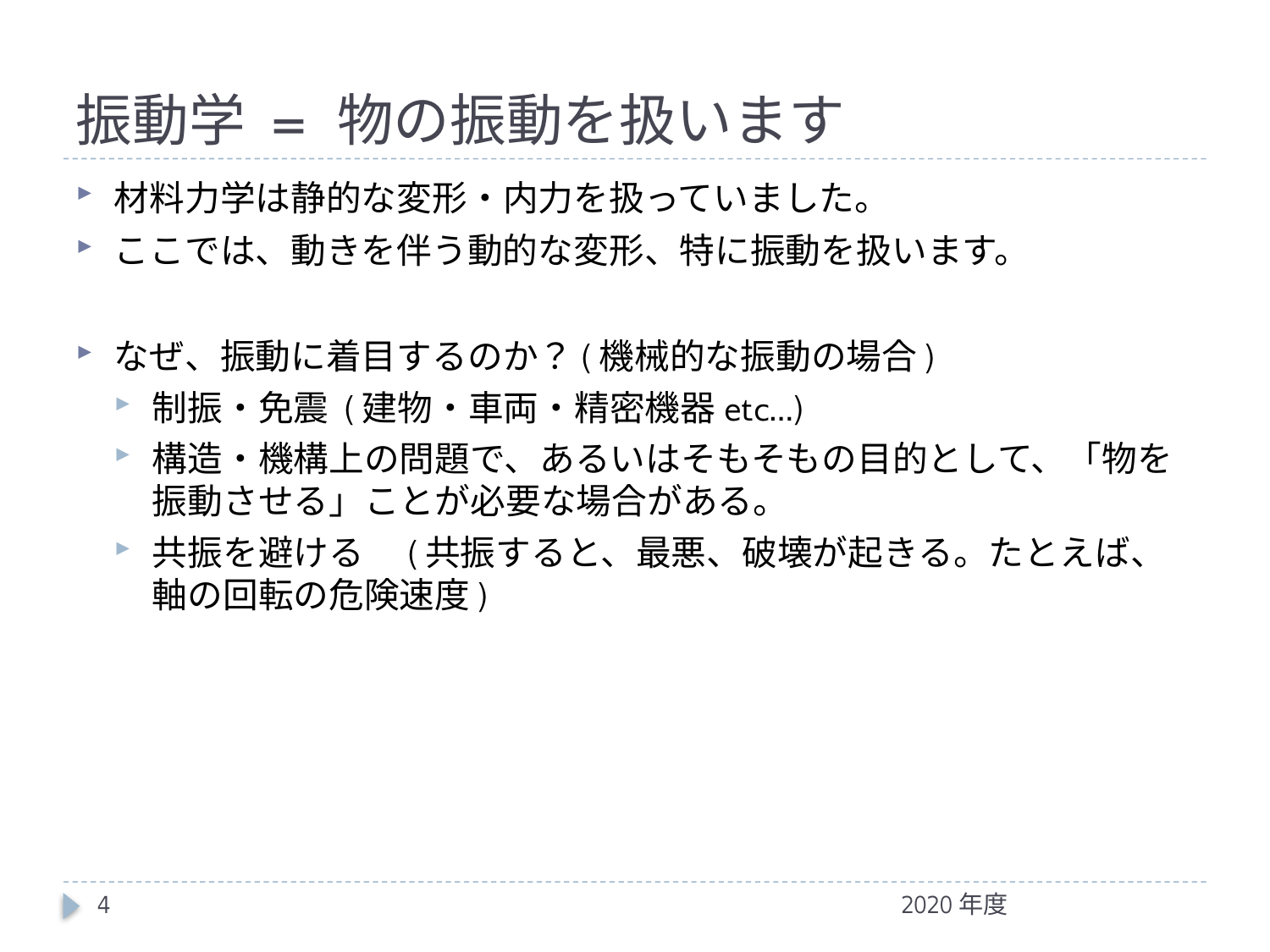

# 振動学 = 物の振動を扱います
材料力学は静的な変形・内力を扱っていました。
ここでは、動きを伴う動的な変形、特に振動を扱います。

なぜ、振動に着目するのか？(機械的な振動の場合)
制振・免震 (建物・車両・精密機器etc…)
構造・機構上の問題で、あるいはそもそもの目的として、「物を振動させる」ことが必要な場合がある。
共振を避ける　(共振すると、最悪、破壊が起きる。たとえば、軸の回転の危険速度)

4
2020年度